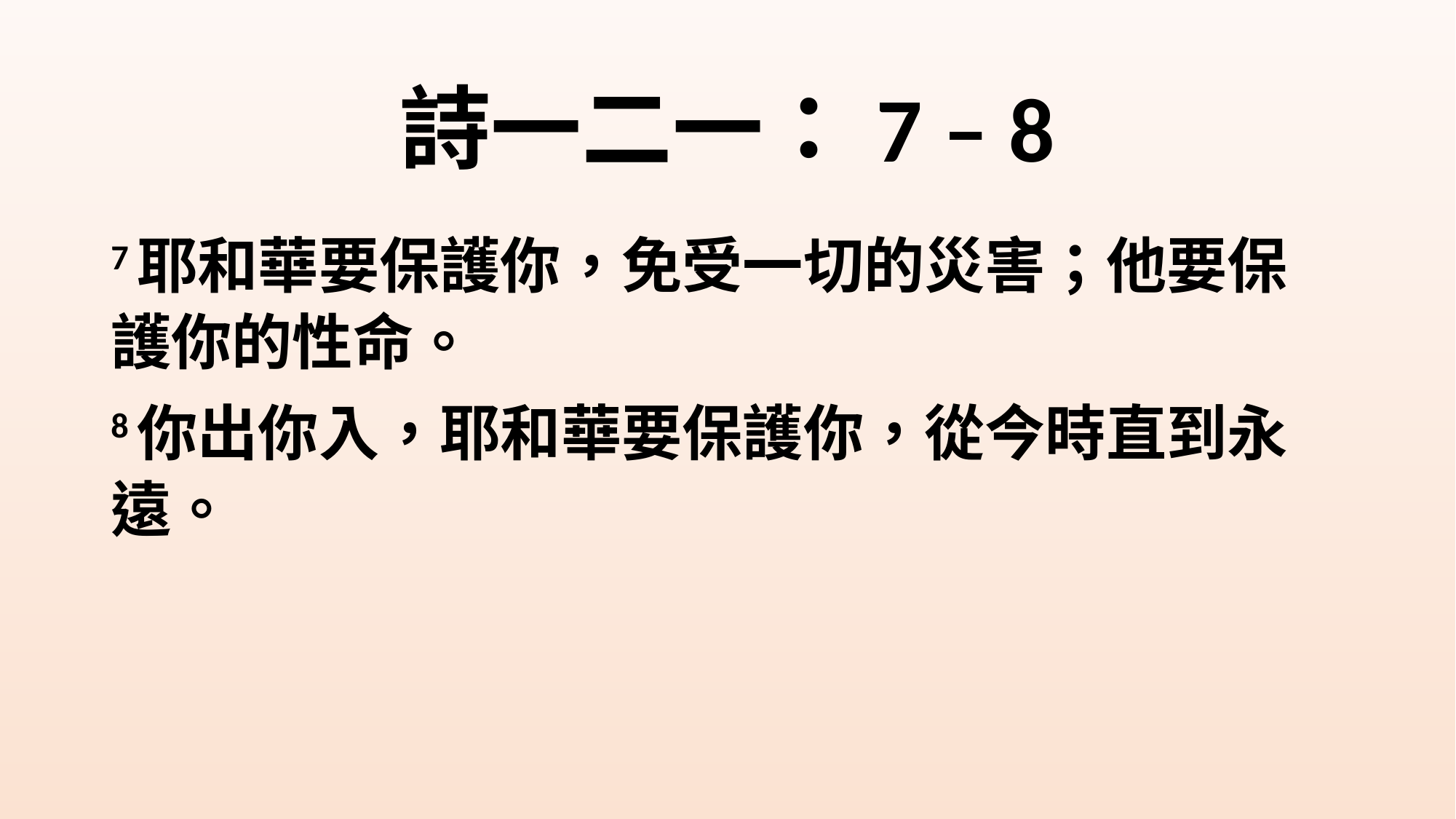

# 詩一二一：7 – 8
7耶和華要保護你，免受一切的災害；他要保護你的性命。
8你出你入，耶和華要保護你，從今時直到永遠。